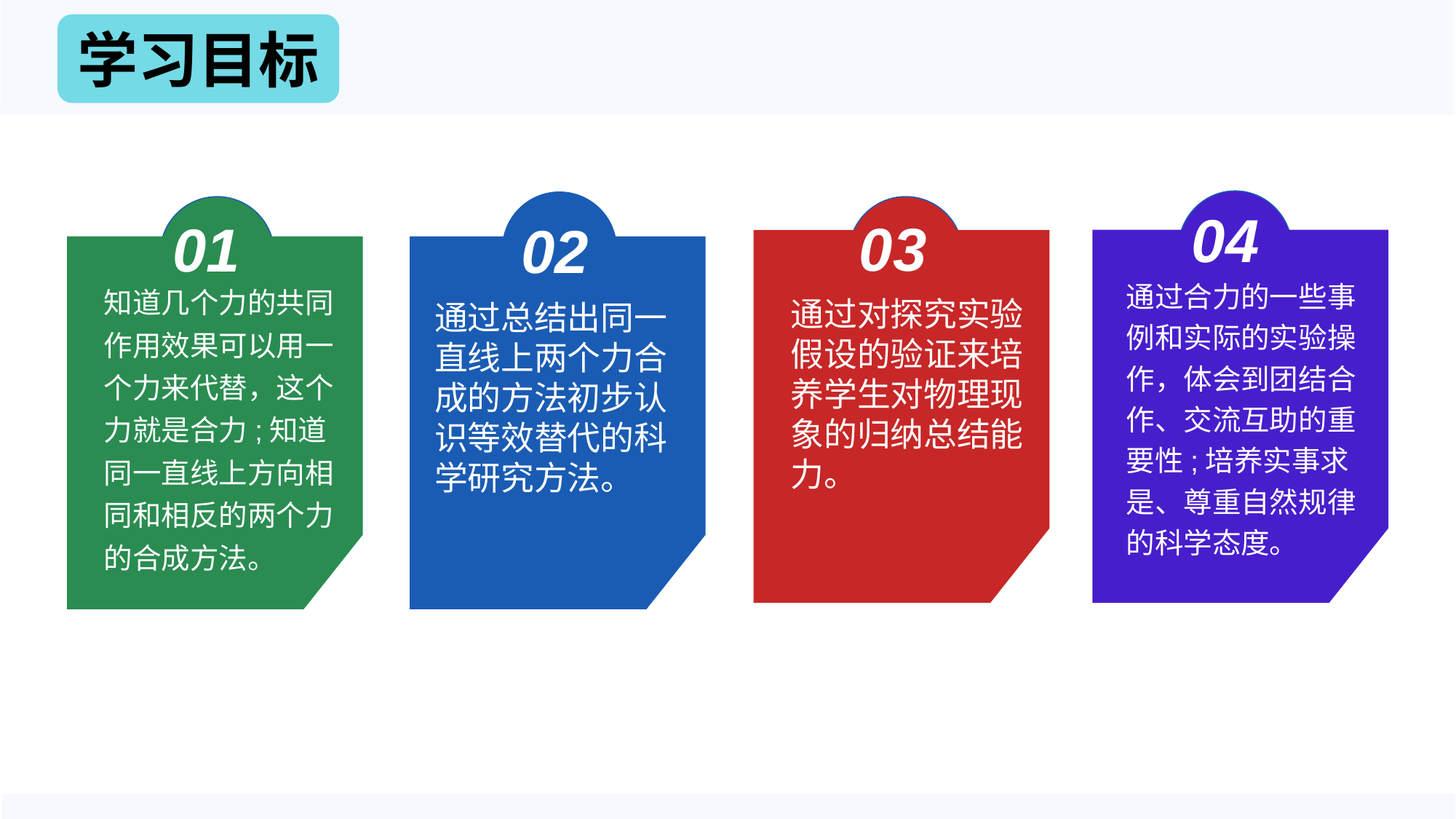

学习目标

04

03

01
02

通过合力的一些事例和实际的实验操作，体会到团结合作、交流互助的重要性;培养实事求是、尊重自然规律的科学态度。
知道几个力的共同作用效果可以用一个力来代替，这个力就是合力;知道同一直线上方向相同和相反的两个力的合成方法。
通过对探究实验假设的验证来培养学生对物理现象的归纳总结能力。
通过总结出同一直线上两个力合成的方法初步认识等效替代的科学研究方法。